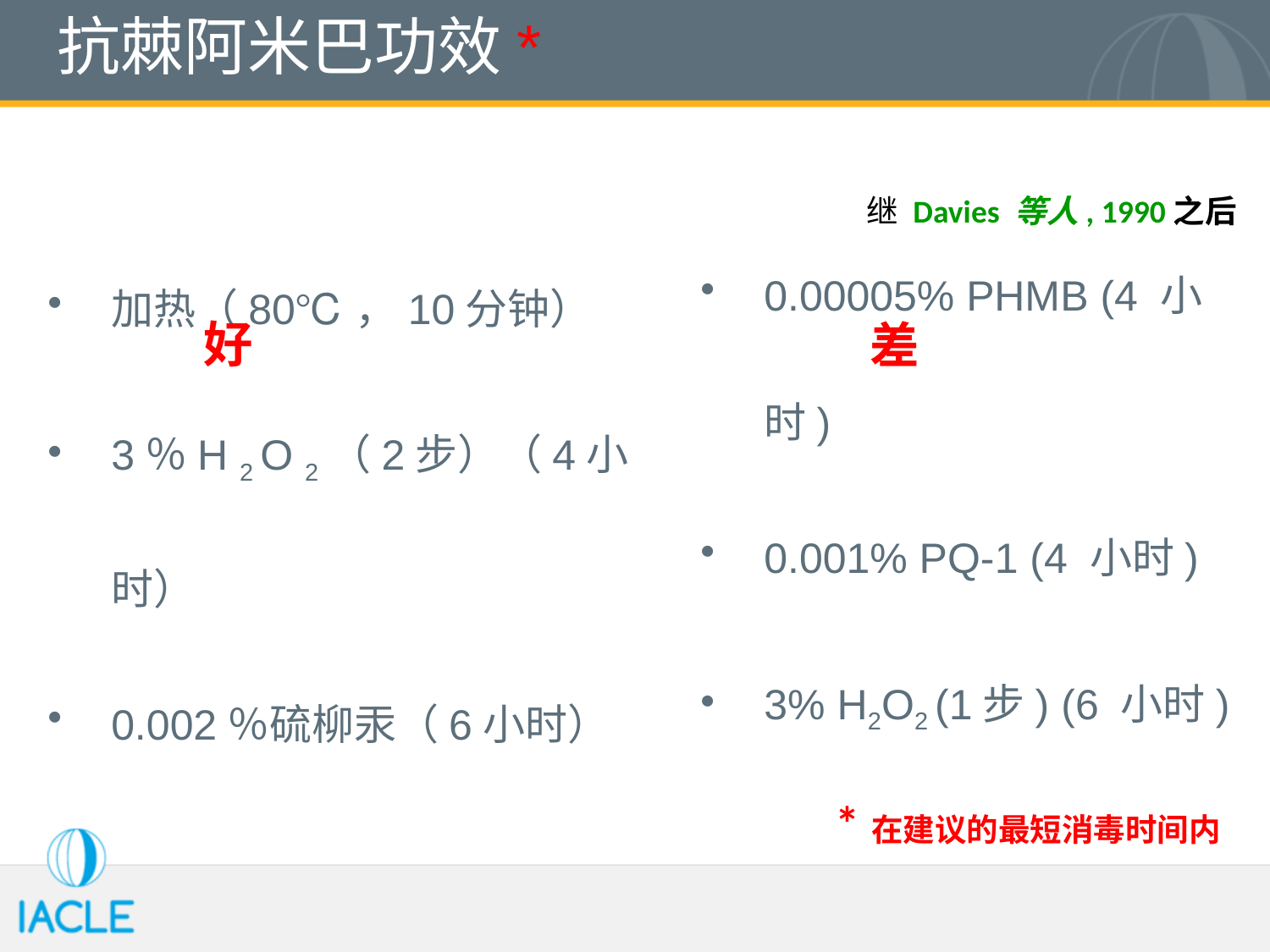

# 抗棘阿米巴功效*
继 Davies 等人, 1990之后
0.00005% PHMB (4 小时)
0.001% PQ-1 (4 小时)
3% H2O2 (1步) (6 小时)
好
差
加热（80℃，10分钟）
3％H 2 O 2（2步）（4小时）
0.002％硫柳汞（6小时）
*在建议的最短消毒时间内